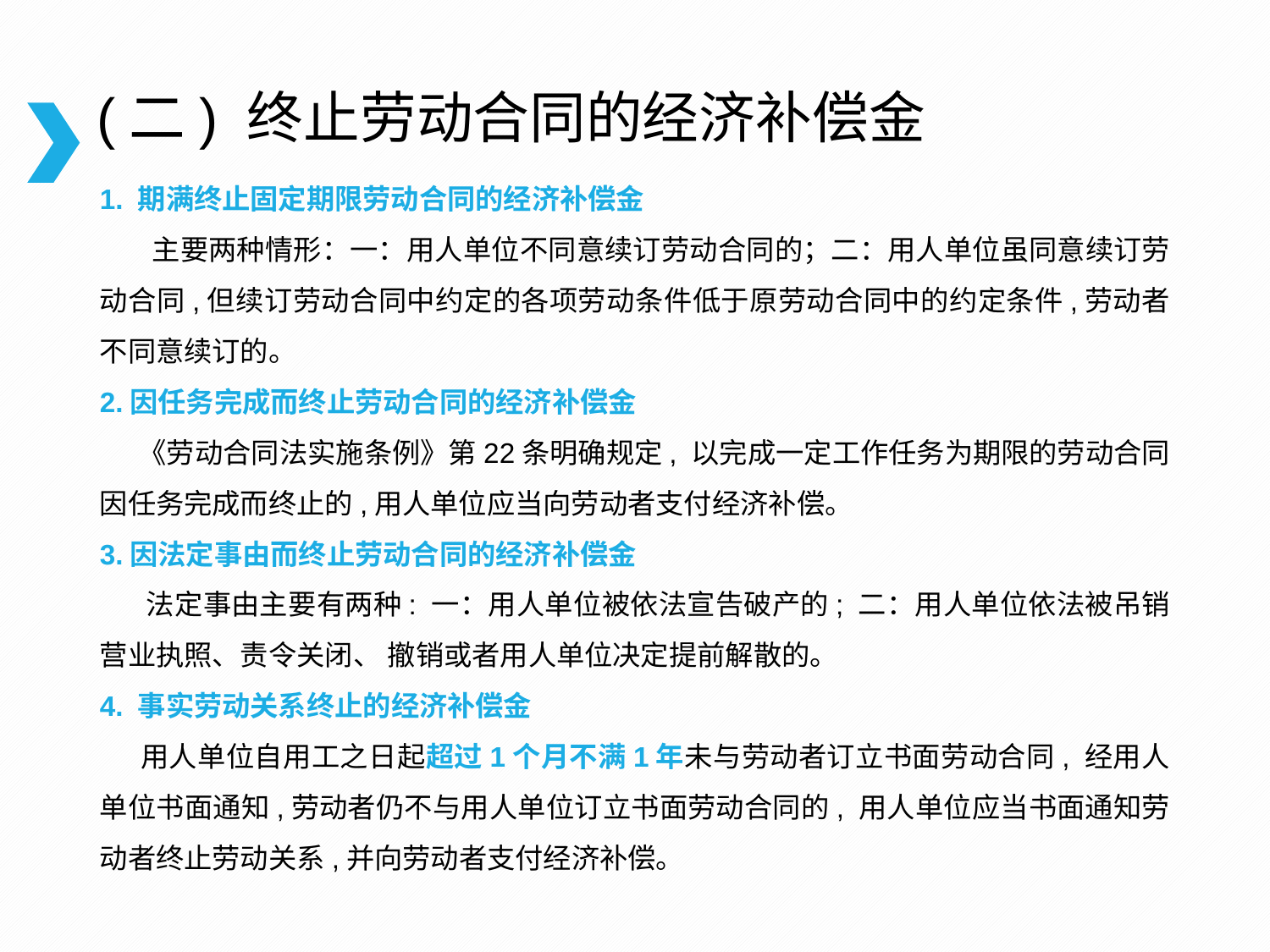

# (二) 终止劳动合同的经济补偿金
1. 期满终止固定期限劳动合同的经济补偿金
       主要两种情形：一：用人单位不同意续订劳动合同的；二：用人单位虽同意续订劳动合同,但续订劳动合同中约定的各项劳动条件低于原劳动合同中的约定条件,劳动者不同意续订的。
2.因任务完成而终止劳动合同的经济补偿金
     《劳动合同法实施条例》第22条明确规定, 以完成一定工作任务为期限的劳动合同因任务完成而终止的,用人单位应当向劳动者支付经济补偿。
3.因法定事由而终止劳动合同的经济补偿金
      法定事由主要有两种: 一：用人单位被依法宣告破产的; 二：用人单位依法被吊销营业执照、责令关闭、 撤销或者用人单位决定提前解散的。
4. 事实劳动关系终止的经济补偿金
     用人单位自用工之日起超过1个月不满1年未与劳动者订立书面劳动合同, 经用人单位书面通知,劳动者仍不与用人单位订立书面劳动合同的, 用人单位应当书面通知劳动者终止劳动关系,并向劳动者支付经济补偿。

40